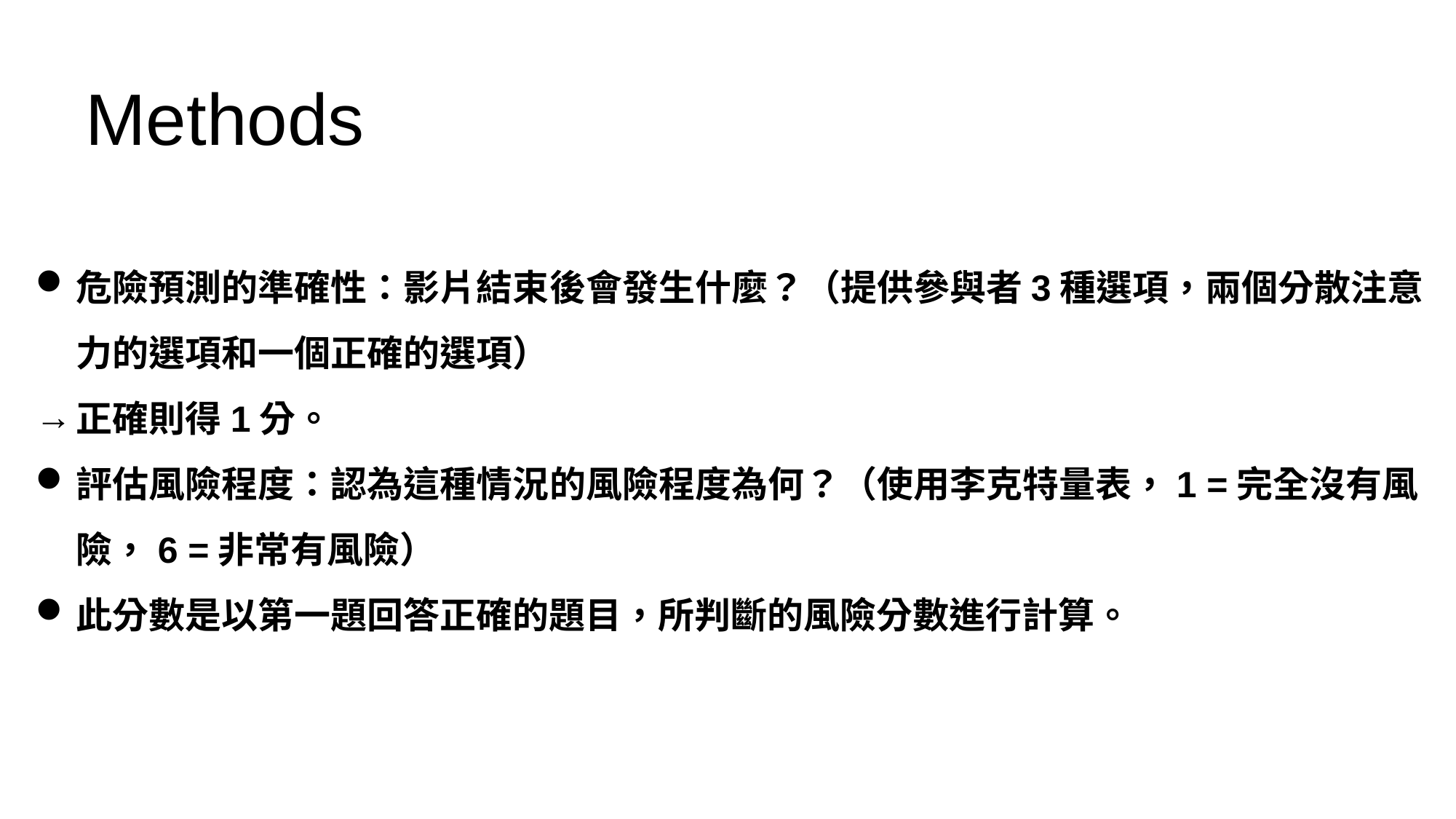

Methods
危險預測的準確性：影片結束後會發生什麼？（提供參與者3種選項，兩個分散注意力的選項和一個正確的選項）
正確則得1分。
評估風險程度：認為這種情況的風險程度為何？（使用李克特量表，1 =完全沒有風險，6 =非常有風險）
此分數是以第一題回答正確的題目，所判斷的風險分數進行計算。